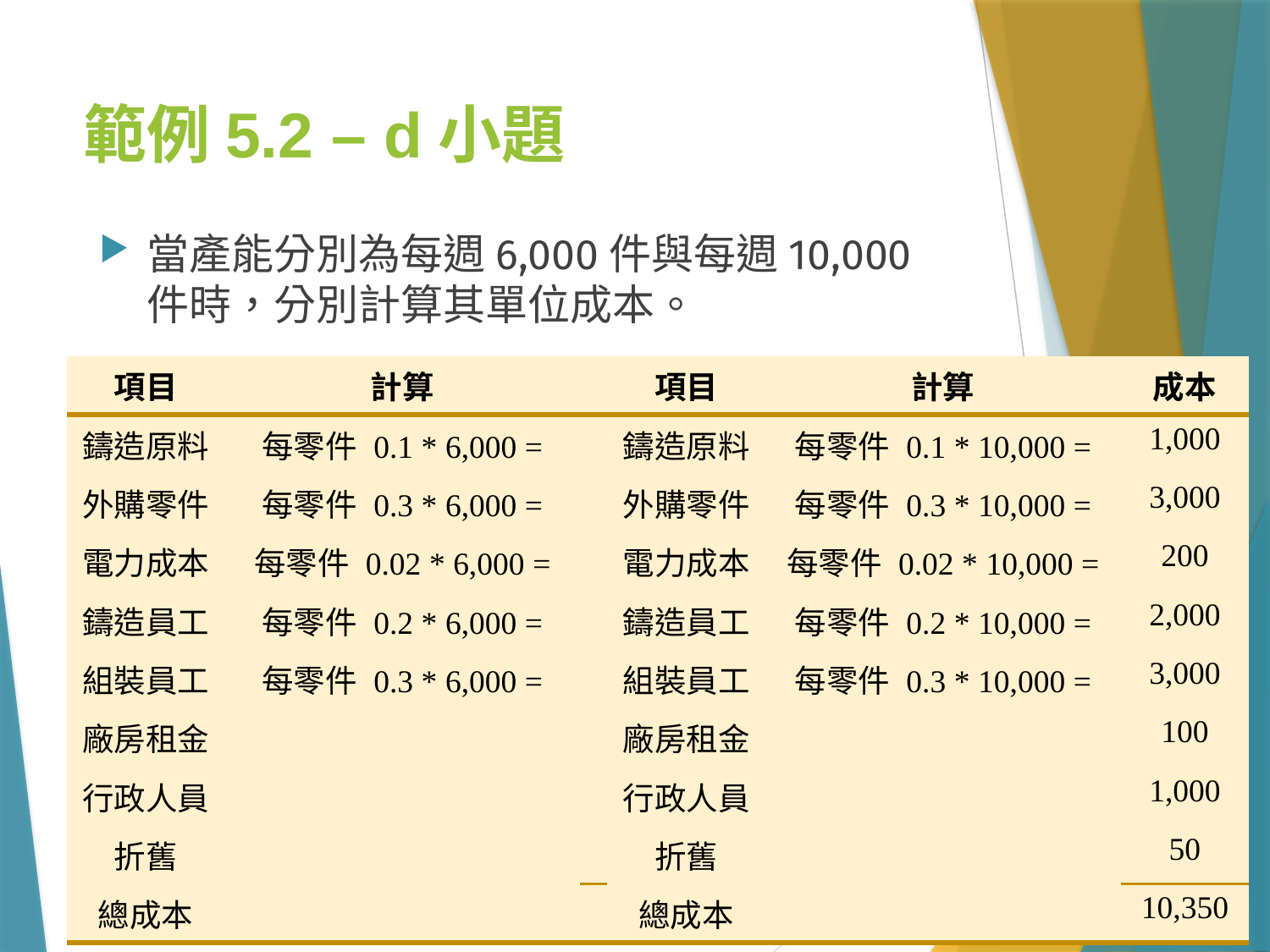

# 範例5.2 – d小題
當產能分別為每週6,000件與每週10,000件時，分別計算其單位成本。
d-1.每週6,000件時的單位成本
單位成本 = 6,670/6,000 = $1.11
d-2.當每週產出為10,000件時的單位成本
單位成本 = 10,350/10,000 = $1.04

| 項目 | 計算 | 成本 |
| --- | --- | --- |
| 鑄造原料 | 每零件 0.1 \* 6,000 = | 600 |
| 外購零件 | 每零件 0.3 \* 6,000 = | 1,800 |
| 電力成本 | 每零件 0.02 \* 6,000 = | 120 |
| 鑄造員工 | 每零件 0.2 \* 6,000 = | 1,200 |
| 組裝員工 | 每零件 0.3 \* 6,000 = | 1,800 |
| 廠房租金 |  | 100 |
| 行政人員 |  | 1,000 |
| 折舊 |  | 50 |
| 總成本 |  | 6,670 |
| 項目 | 計算 | 成本 |
| --- | --- | --- |
| 鑄造原料 | 每零件 0.1 \* 10,000 = | 1,000 |
| 外購零件 | 每零件 0.3 \* 10,000 = | 3,000 |
| 電力成本 | 每零件 0.02 \* 10,000 = | 200 |
| 鑄造員工 | 每零件 0.2 \* 10,000 = | 2,000 |
| 組裝員工 | 每零件 0.3 \* 10,000 = | 3,000 |
| 廠房租金 |  | 100 |
| 行政人員 |  | 1,000 |
| 折舊 |  | 50 |
| 總成本 |  | 10,350 |
42